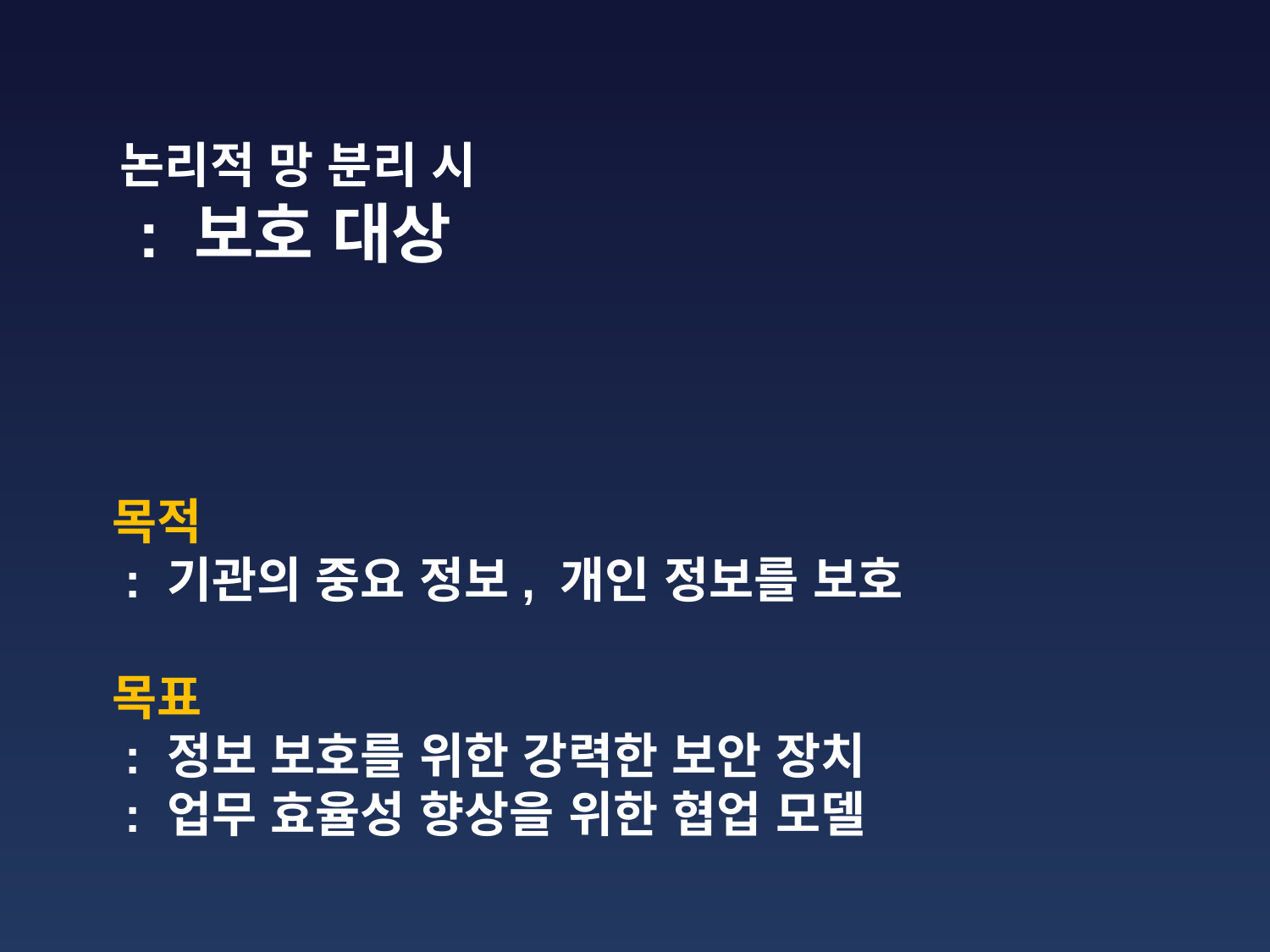

논리적 망 분리 시
 : 보호 대상
목적
 : 기관의 중요 정보, 개인 정보를 보호

목표
 : 정보 보호를 위한 강력한 보안 장치
 : 업무 효율성 향상을 위한 협업 모델